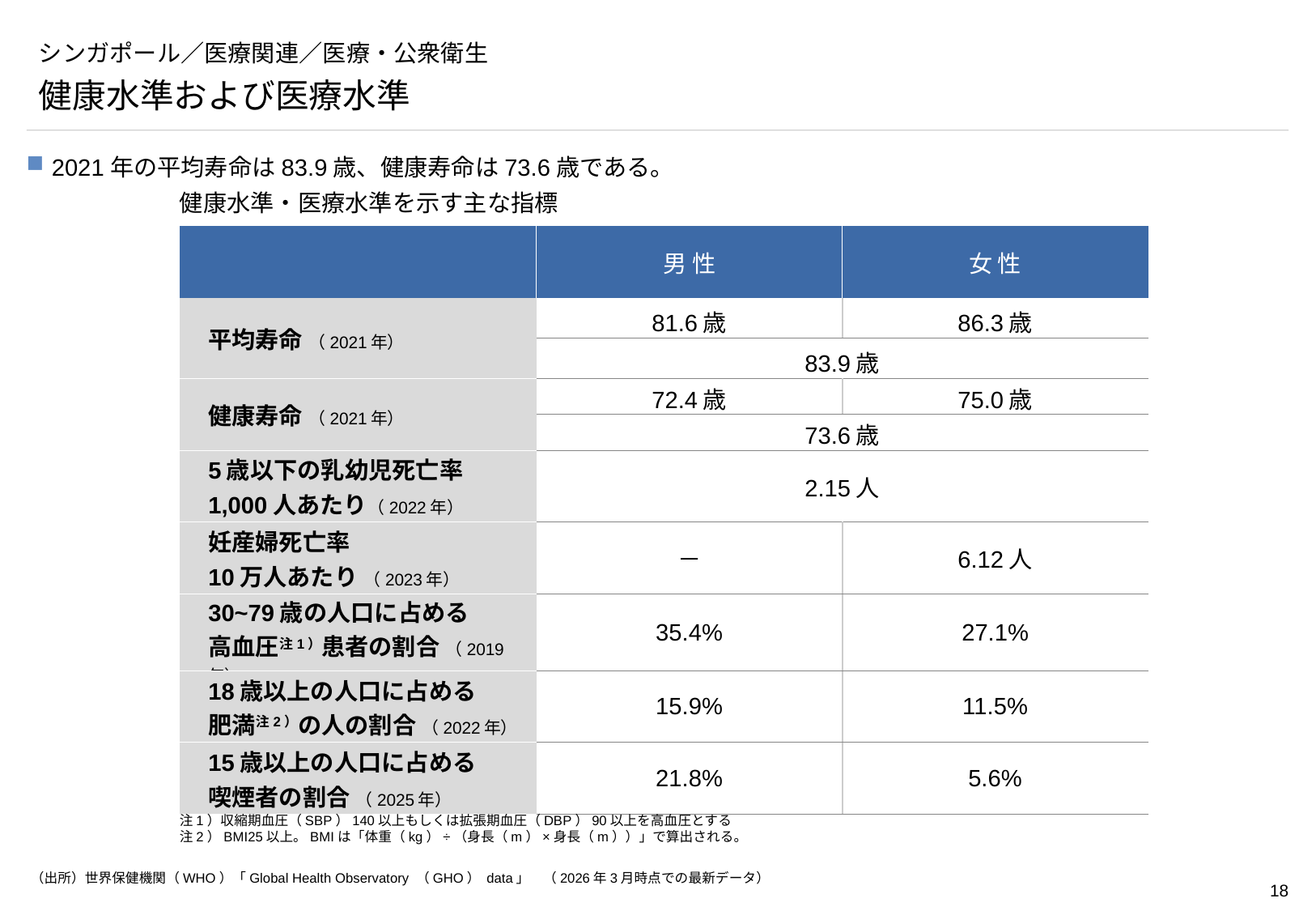

# シンガポール／医療関連／医療・公衆衛生
健康水準および医療水準
2021年の平均寿命は83.9歳、健康寿命は73.6歳である。
健康水準・医療水準を示す主な指標
|  | 男 性 | 女 性 |
| --- | --- | --- |
| 平均寿命 （2021年） | 81.6歳 | 86.3歳 |
|  | 83.9歳 |  |
| 健康寿命 （2021年） | 72.4歳 | 75.0歳 |
|  | 73.6歳 |  |
| 5歳以下の乳幼児死亡率 1,000人あたり（2022年） | 2.15人 |  |
| 妊産婦死亡率 10万人あたり （2023年） | － | 6.12人 |
| 30~79歳の人口に占める 高血圧注1）患者の割合 （2019年） | 35.4% | 27.1% |
| 18歳以上の人口に占める 肥満注2）の人の割合 （2022年） | 15.9% | 11.5% |
| 15歳以上の人口に占める 喫煙者の割合 （2025年） | 21.8% | 5.6% |
注1）収縮期血圧（SBP）140以上もしくは拡張期血圧（DBP）90以上を高血圧とする
注2）BMI25以上。BMIは「体重（kg）÷（身長（m）×身長（m））」で算出される。
（出所）世界保健機関（WHO）「Global Health Observatory （GHO） data」　（2026年3月時点での最新データ）